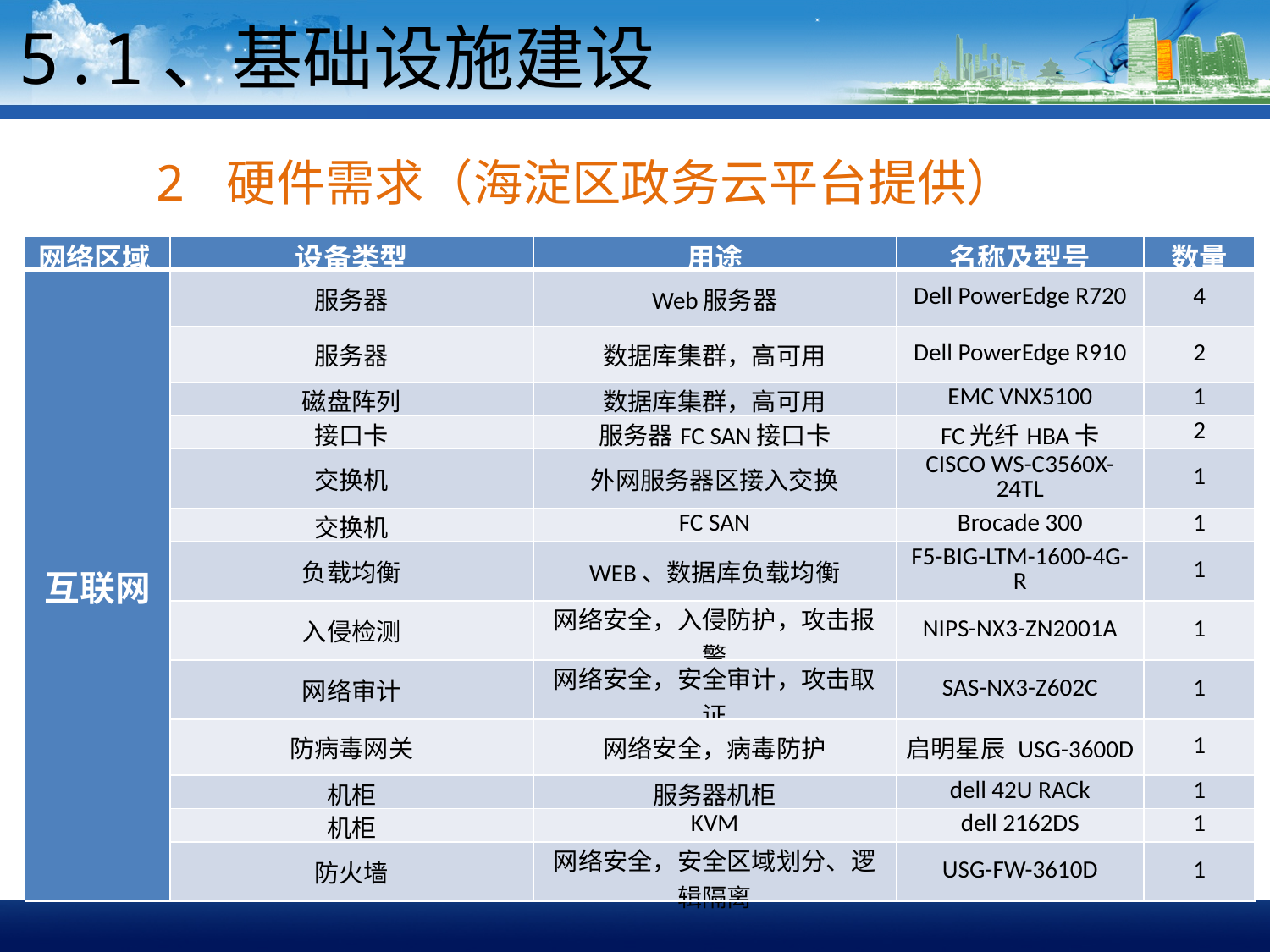

5.1、基础设施建设
2 硬件需求（海淀区政务云平台提供）

| 网络区域 | 设备类型 | 用途 | 名称及型号 | 数量 |
| --- | --- | --- | --- | --- |
| 互联网 | 服务器 | Web服务器 | Dell PowerEdge R720 | 4 |
|  | 服务器 | 数据库集群，高可用 | Dell PowerEdge R910 | 2 |
|  | 磁盘阵列 | 数据库集群，高可用 | EMC VNX5100 | 1 |
|  | 接口卡 | 服务器FC SAN接口卡 | FC光纤HBA卡 | 2 |
|  | 交换机 | 外网服务器区接入交换 | CISCO WS-C3560X-24TL | 1 |
|  | 交换机 | FC SAN | Brocade 300 | 1 |
|  | 负载均衡 | WEB、数据库负载均衡 | F5-BIG-LTM-1600-4G-R | 1 |
|  | 入侵检测 | 网络安全，入侵防护，攻击报警 | NIPS-NX3-ZN2001A | 1 |
|  | 网络审计 | 网络安全，安全审计，攻击取证 | SAS-NX3-Z602C | 1 |
|  | 防病毒网关 | 网络安全，病毒防护 | 启明星辰 USG-3600D | 1 |
|  | 机柜 | 服务器机柜 | dell 42U RACk | 1 |
|  | 机柜 | KVM | dell 2162DS | 1 |
|  | 防火墙 | 网络安全，安全区域划分、逻辑隔离 | USG-FW-3610D | 1 |